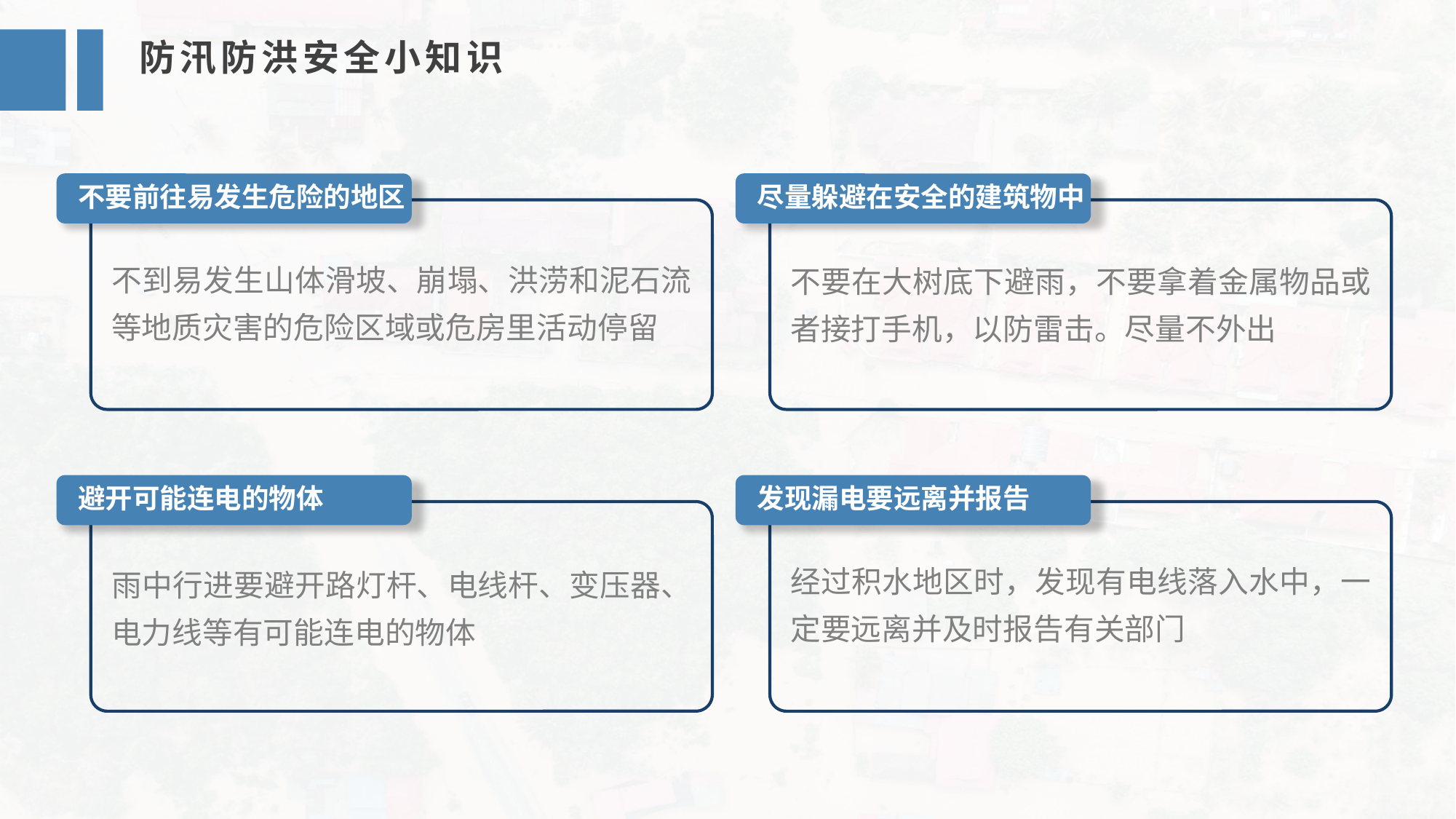

防汛防洪安全小知识

不要前往易发生危险的地区

尽量躲避在安全的建筑物中

不到易发生山体滑坡、崩塌、洪涝和泥石流等地质灾害的危险区域或危房里活动停留
不要在大树底下避雨，不要拿着金属物品或者接打手机，以防雷击。尽量不外出

避开可能连电的物体

发现漏电要远离并报告

经过积水地区时，发现有电线落入水中，一定要远离并及时报告有关部门
雨中行进要避开路灯杆、电线杆、变压器、电力线等有可能连电的物体